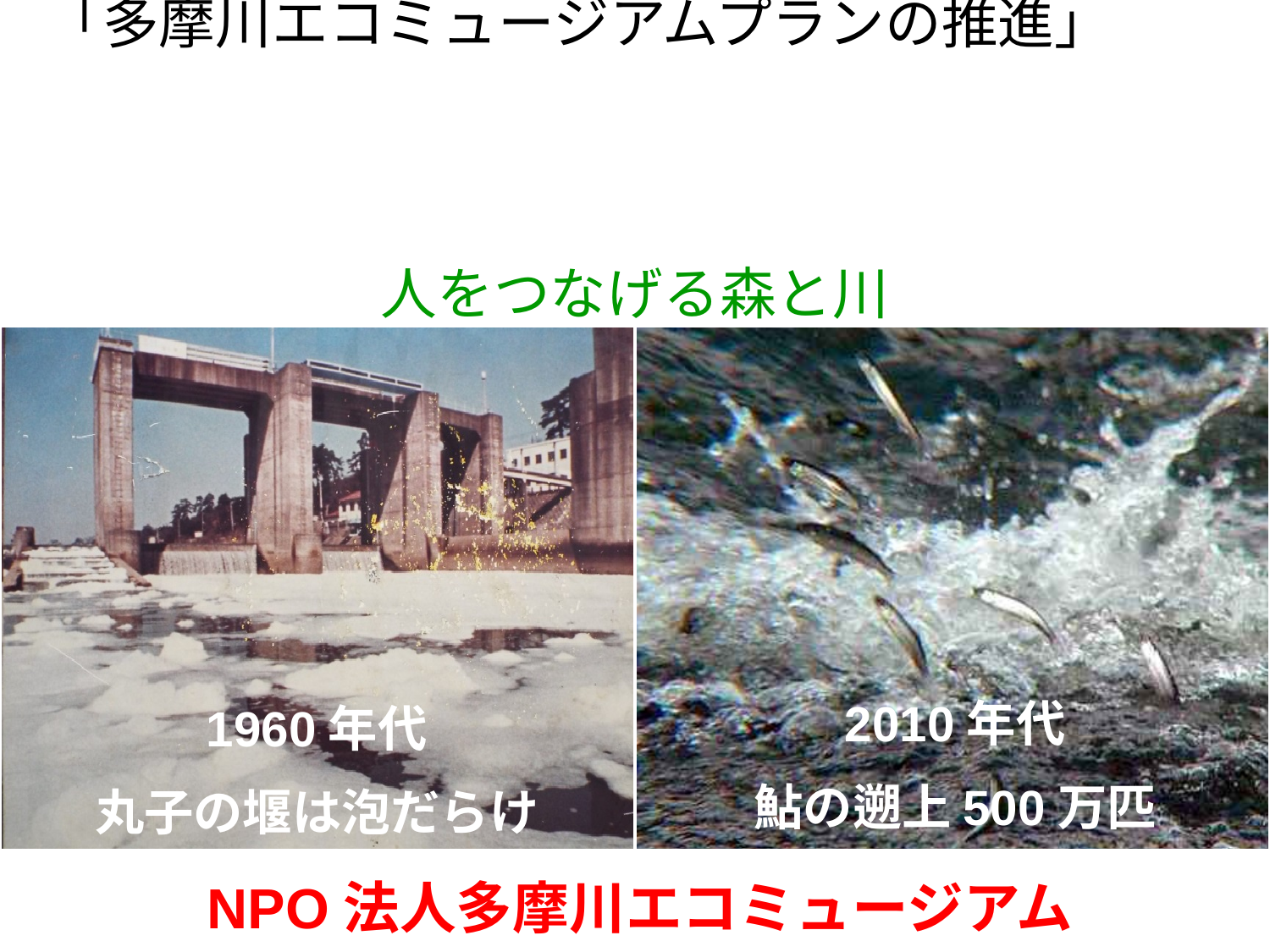

5.活動分野と実績
「多摩川エコミュージアムプランの推進」　　　　　　　　　　　　　　　　　　　　　　　　　　　　　　　　　　　　　　　　　　　　　　　　　　　　
人をつなげる森と川
～二ヶ領せせらぎ館を『まちの広場に』～

2010年代
鮎の遡上500万匹
1960年代
丸子の堰は泡だらけ
NPO法人多摩川エコミュージアム